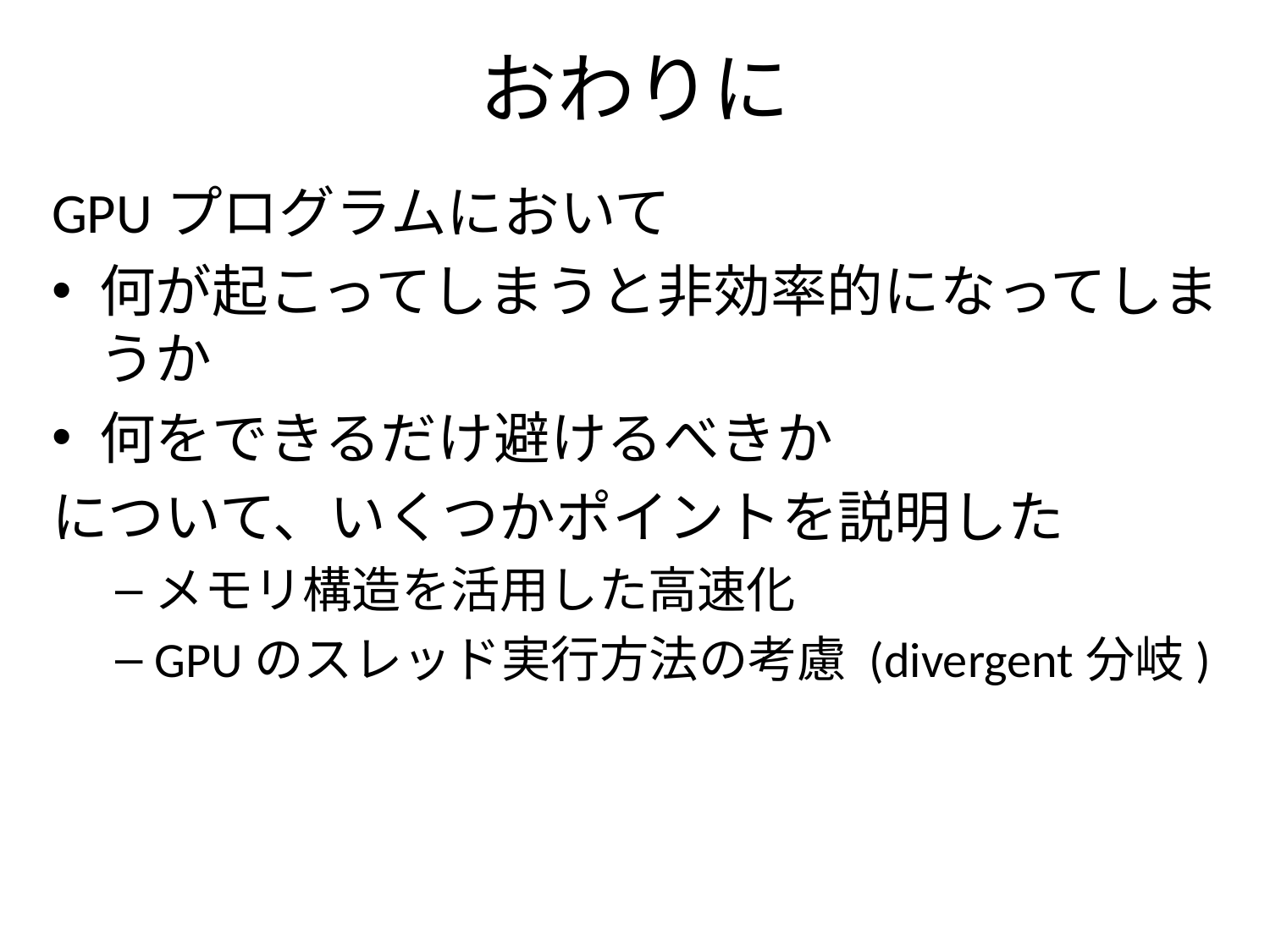

# おわりに
GPUプログラムにおいて
何が起こってしまうと非効率的になってしまうか
何をできるだけ避けるべきか
について、いくつかポイントを説明した
メモリ構造を活用した高速化
GPUのスレッド実行方法の考慮 (divergent分岐)